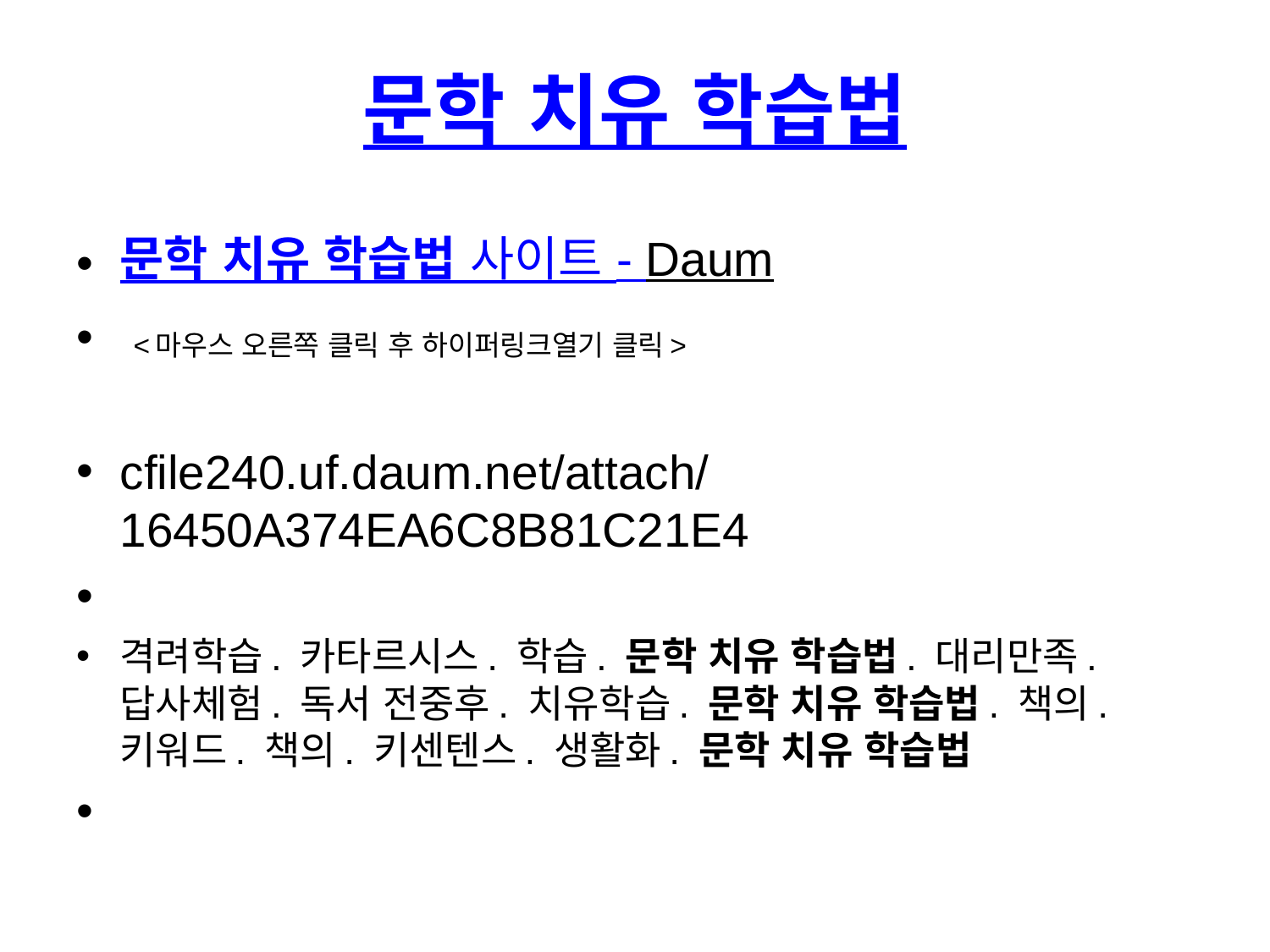

# 문학 치유 학습법
문학 치유 학습법 사이트 - Daum
 <마우스 오른쪽 클릭 후 하이퍼링크열기 클릭>

cfile240.uf.daum.net/attach/16450A374EA6C8B81C21E4

격려학습. 카타르시스. 학습. 문학 치유 학습법. 대리만족. 답사체험. 독서 전중후. 치유학습. 문학 치유 학습법. 책의. 키워드. 책의. 키센텐스. 생활화. 문학 치유 학습법